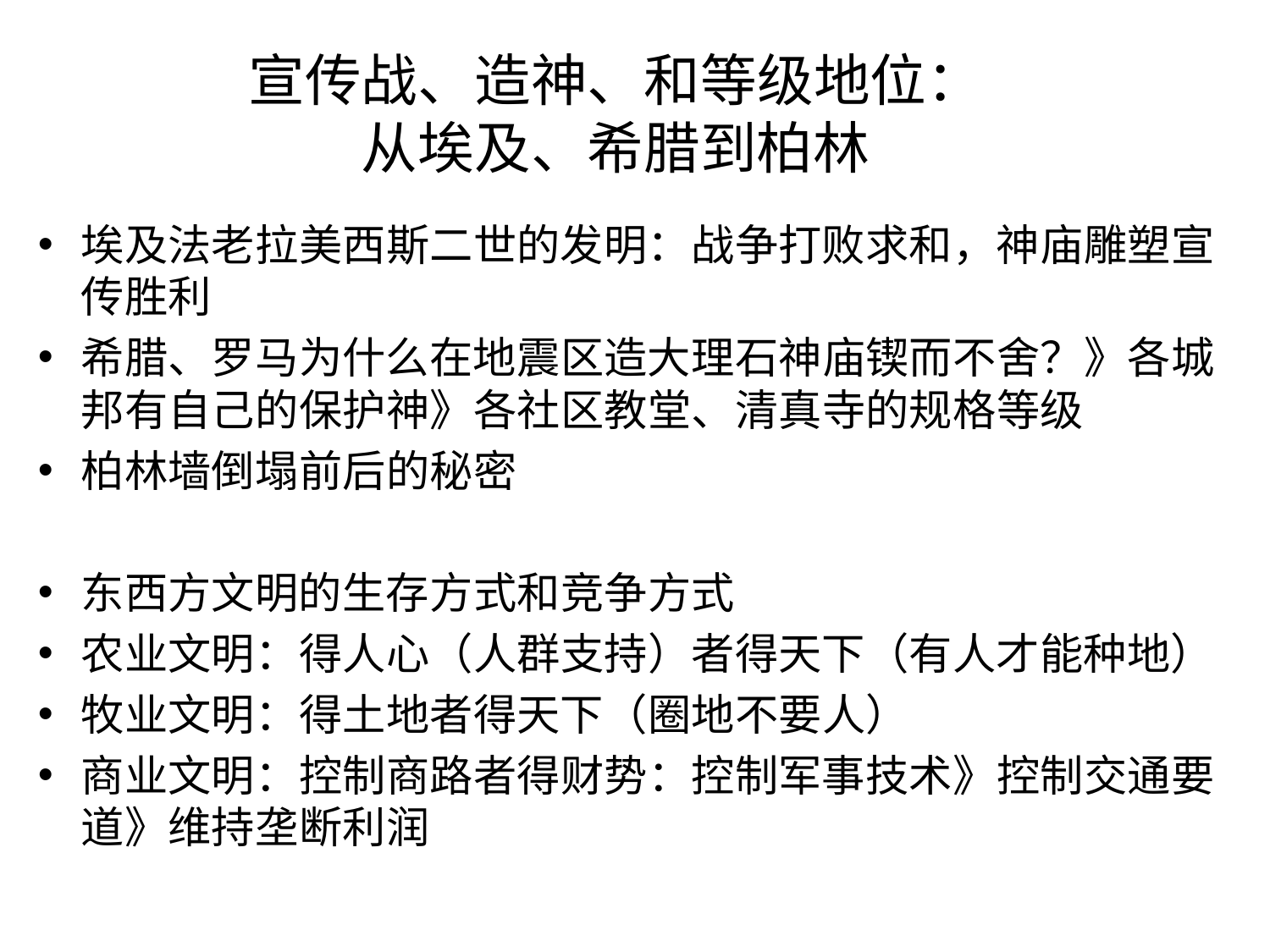

# 宣传战、造神、和等级地位： 从埃及、希腊到柏林
埃及法老拉美西斯二世的发明：战争打败求和，神庙雕塑宣传胜利
希腊、罗马为什么在地震区造大理石神庙锲而不舍？》各城邦有自己的保护神》各社区教堂、清真寺的规格等级
柏林墙倒塌前后的秘密

东西方文明的生存方式和竞争方式
农业文明：得人心（人群支持）者得天下（有人才能种地）
牧业文明：得土地者得天下（圈地不要人）
商业文明：控制商路者得财势：控制军事技术》控制交通要道》维持垄断利润